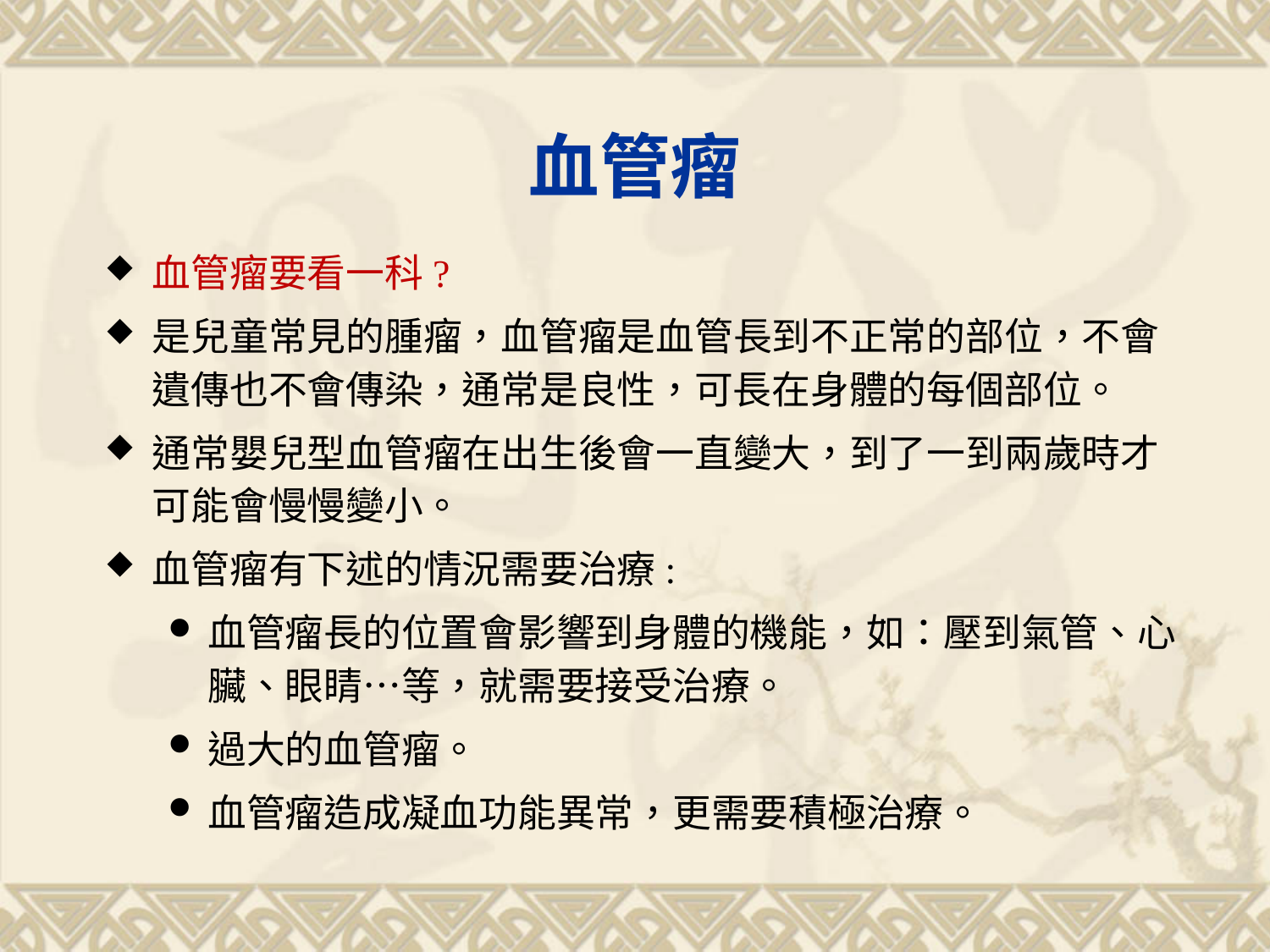

# 血管瘤
血管瘤要看一科?
是兒童常見的腫瘤，血管瘤是血管長到不正常的部位，不會遺傳也不會傳染，通常是良性，可長在身體的每個部位。
通常嬰兒型血管瘤在出生後會一直變大，到了一到兩歲時才可能會慢慢變小。
血管瘤有下述的情況需要治療:
血管瘤長的位置會影響到身體的機能，如：壓到氣管、心臟、眼睛…等，就需要接受治療。
過大的血管瘤。
血管瘤造成凝血功能異常，更需要積極治療。